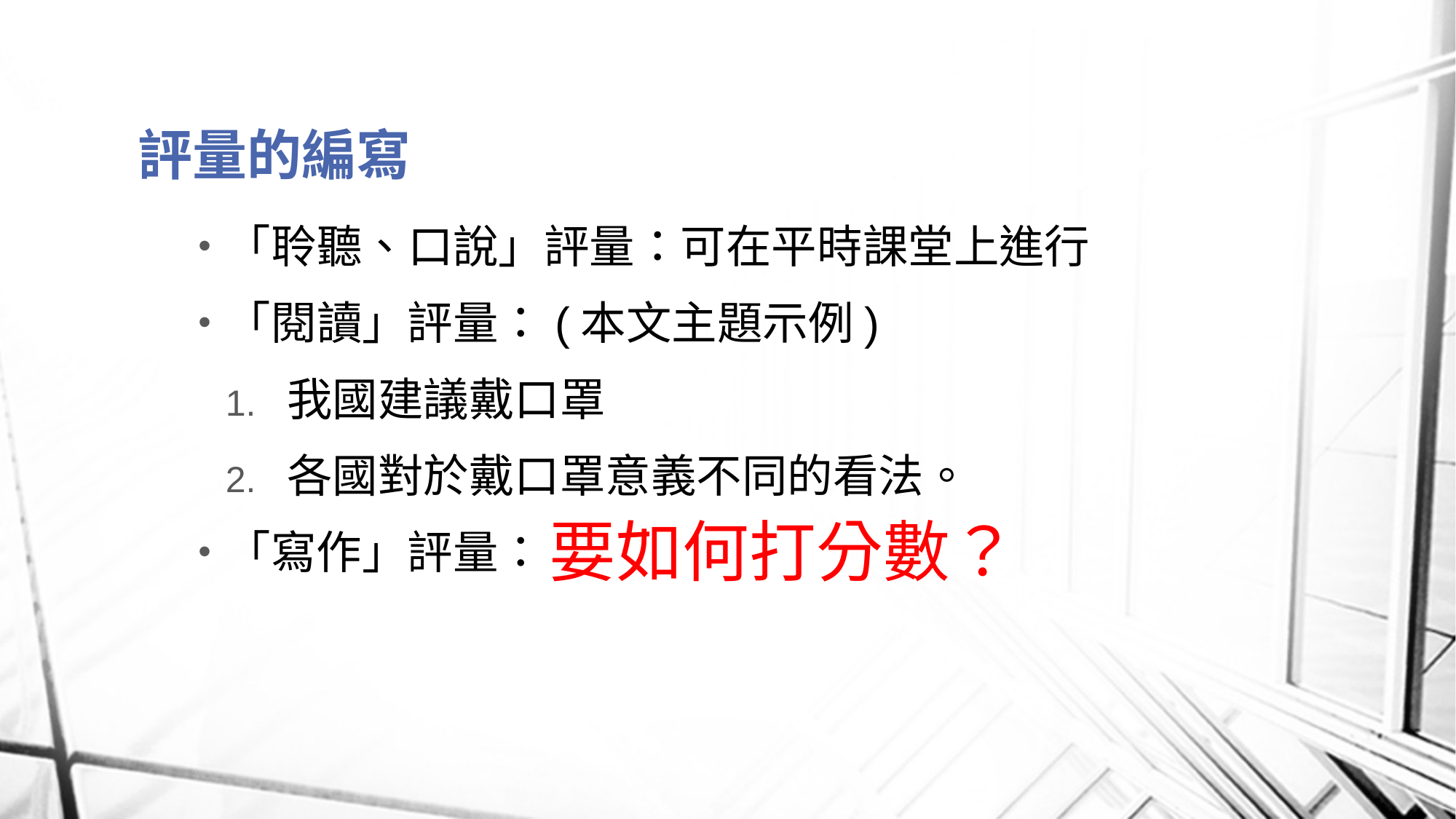

# 評量的編寫
「聆聽、口說」評量：可在平時課堂上進行
「閱讀」評量：(本文主題示例)
我國建議戴口罩
各國對於戴口罩意義不同的看法。
「寫作」評量：
要如何打分數？